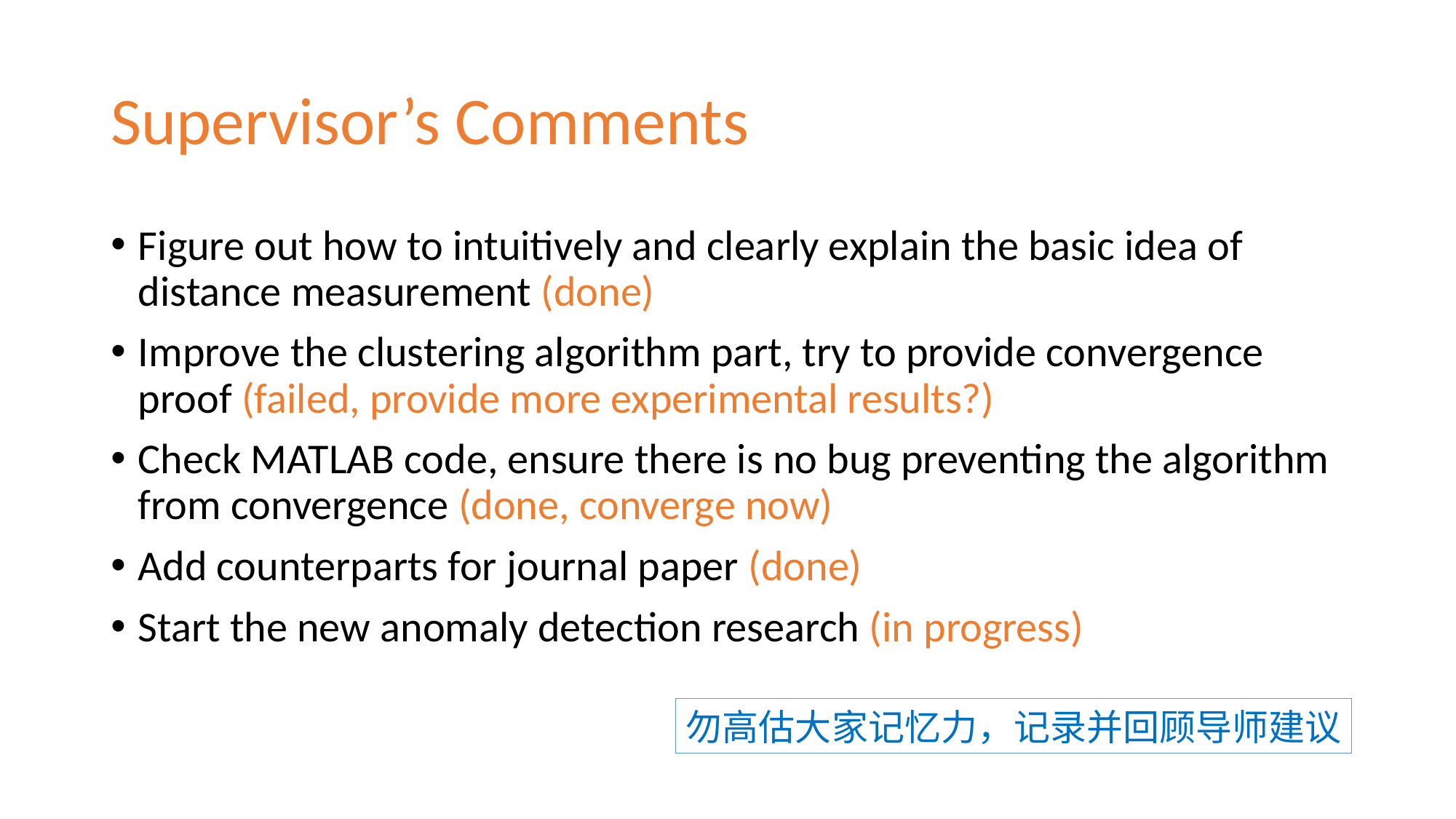

# Supervisor’s Comments
Figure out how to intuitively and clearly explain the basic idea of distance measurement (done)
Improve the clustering algorithm part, try to provide convergence proof (failed, provide more experimental results?)
Check MATLAB code, ensure there is no bug preventing the algorithm from convergence (done, converge now)
Add counterparts for journal paper (done)
Start the new anomaly detection research (in progress)

勿高估大家记忆力，记录并回顾导师建议